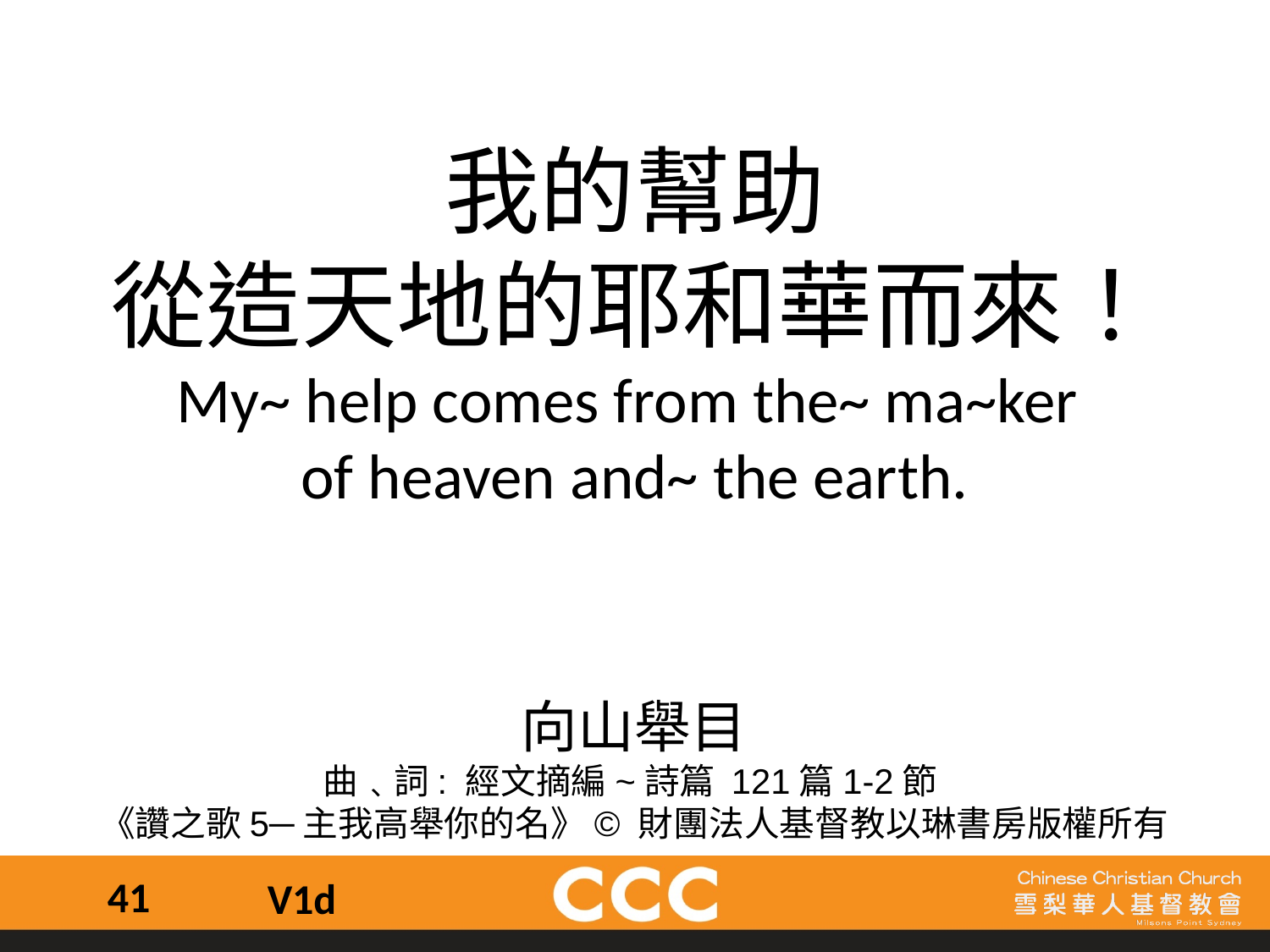

我的幫助
從造天地的耶和華而來！
My~ help comes from the~ ma~ker
of heaven and~ the earth.

向山舉目
曲﹑詞: 經文摘編~詩篇 121篇1-2節
《讚之歌5─主我高舉你的名》© 財團法人基督教以琳書房版權所有
41
V1d